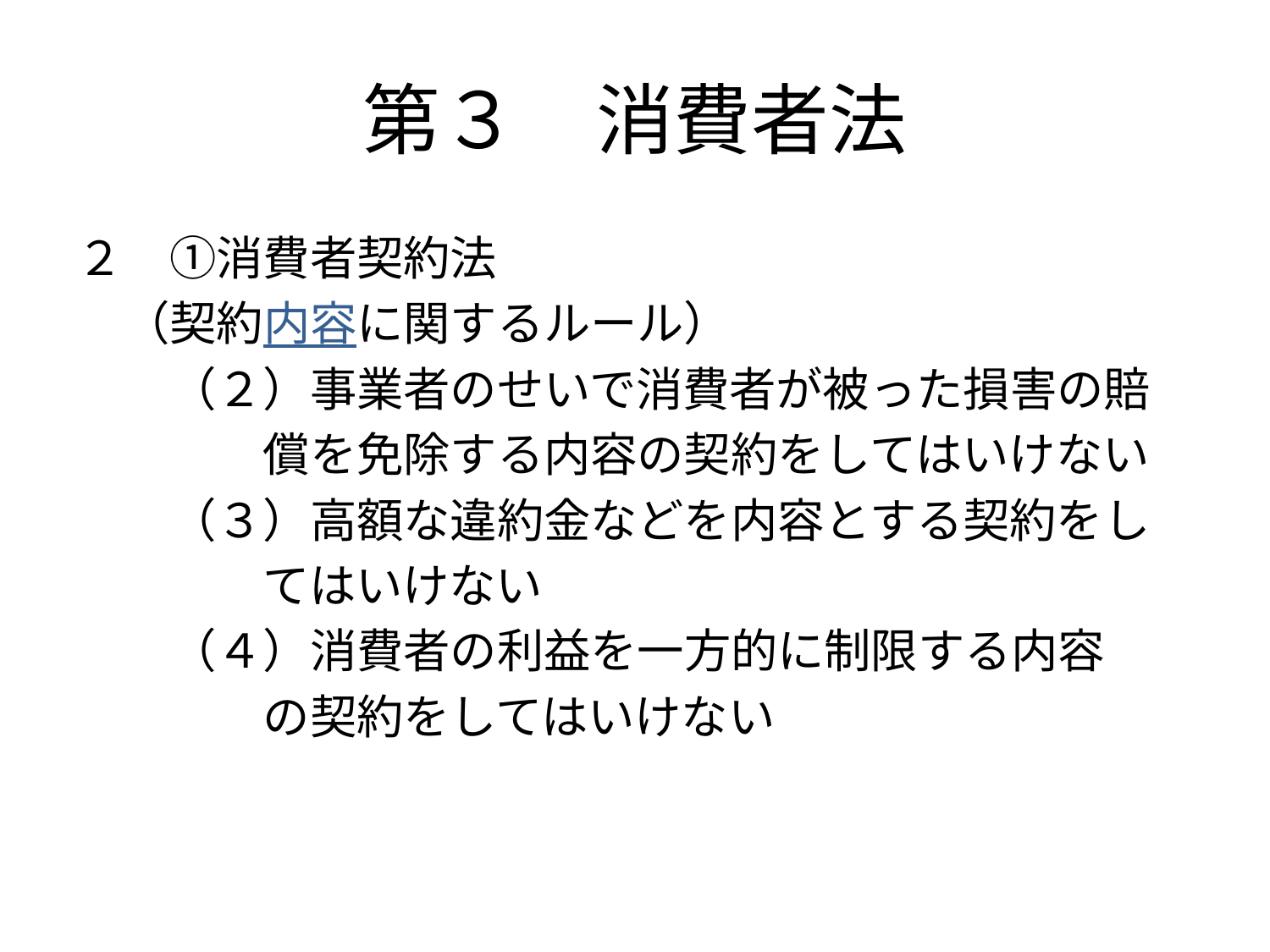

# 第３　消費者法
２　①消費者契約法
　（契約内容に関するルール）
　　（２）事業者のせいで消費者が被った損害の賠
　　　　償を免除する内容の契約をしてはいけない
　　（３）高額な違約金などを内容とする契約をし
　　　　てはいけない
　　（４）消費者の利益を一方的に制限する内容
　　　　の契約をしてはいけない